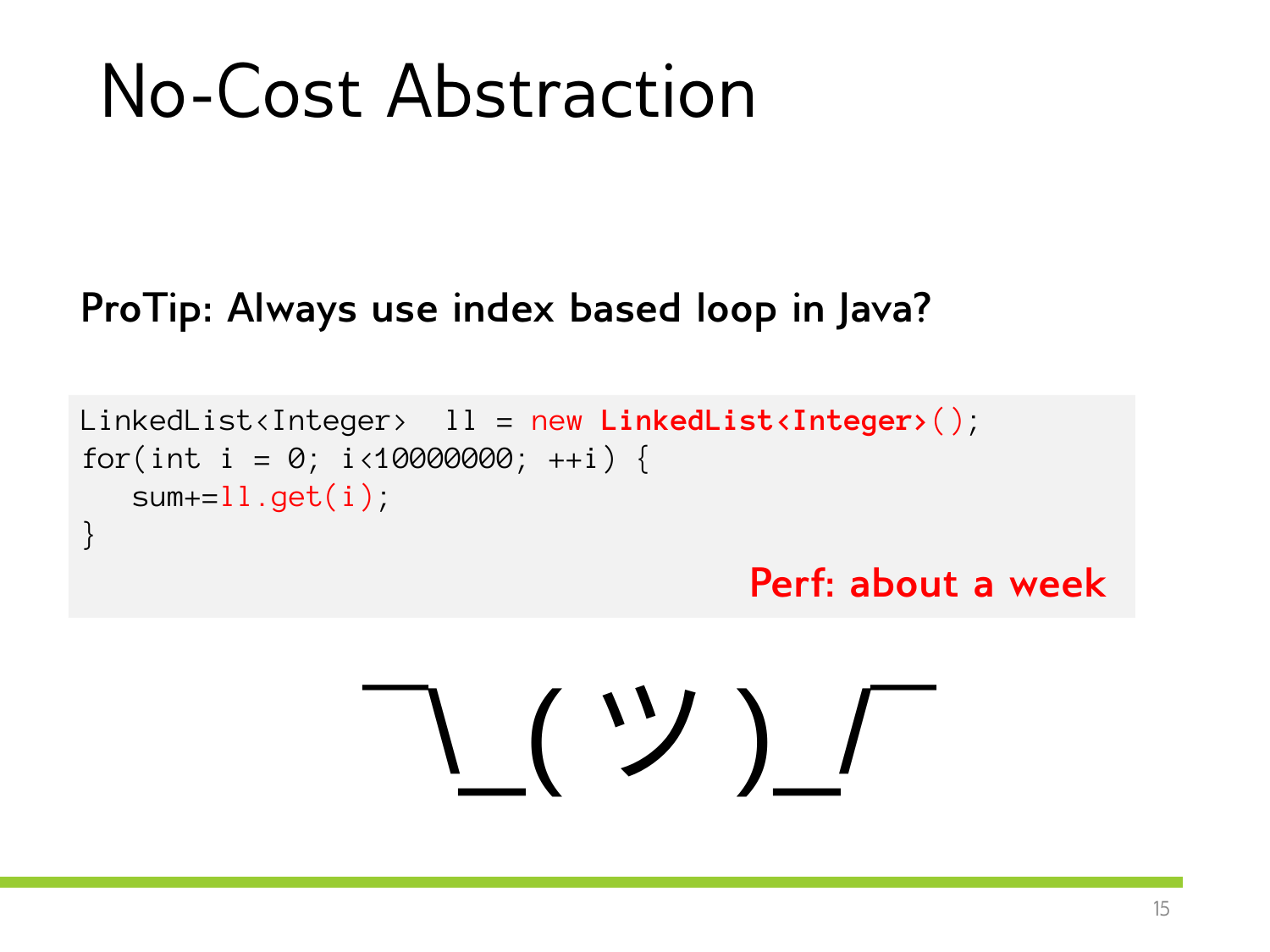

# No-Cost Abstraction
ProTip: Always use index based loop in Java?
LinkedList<Integer>  ll = new LinkedList<Integer>();
for(int i = 0; i<10000000; ++i) {
   sum+=ll.get(i);
}
Perf: about a week
¯\_(ツ)_/¯
15